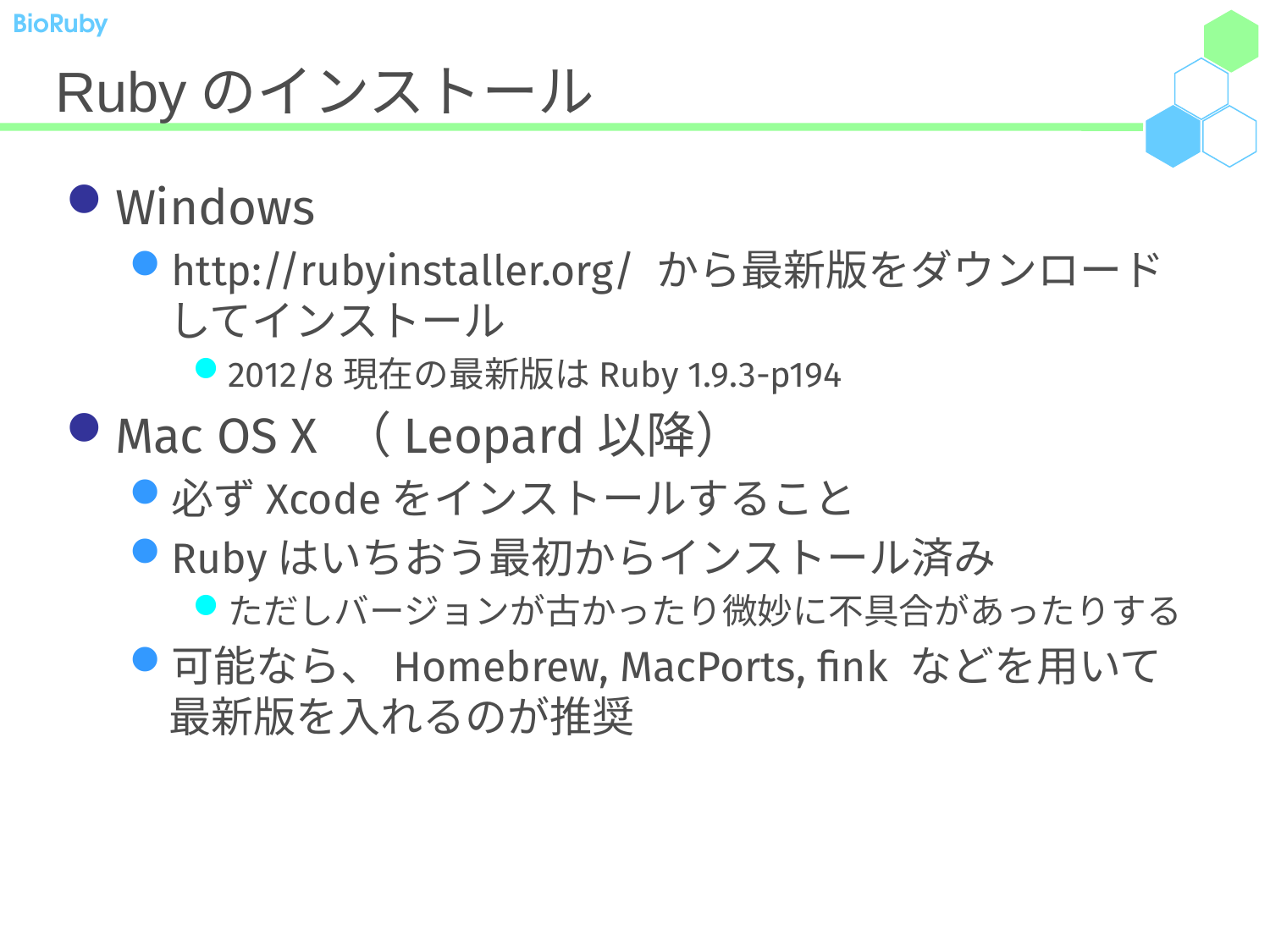

# Rubyのインストール
Windows
http://rubyinstaller.org/ から最新版をダウンロードしてインストール
2012/8現在の最新版はRuby 1.9.3-p194
Mac OS X （Leopard以降）
必ずXcodeをインストールすること
Rubyはいちおう最初からインストール済み
ただしバージョンが古かったり微妙に不具合があったりする
可能なら、Homebrew, MacPorts, fink などを用いて最新版を入れるのが推奨